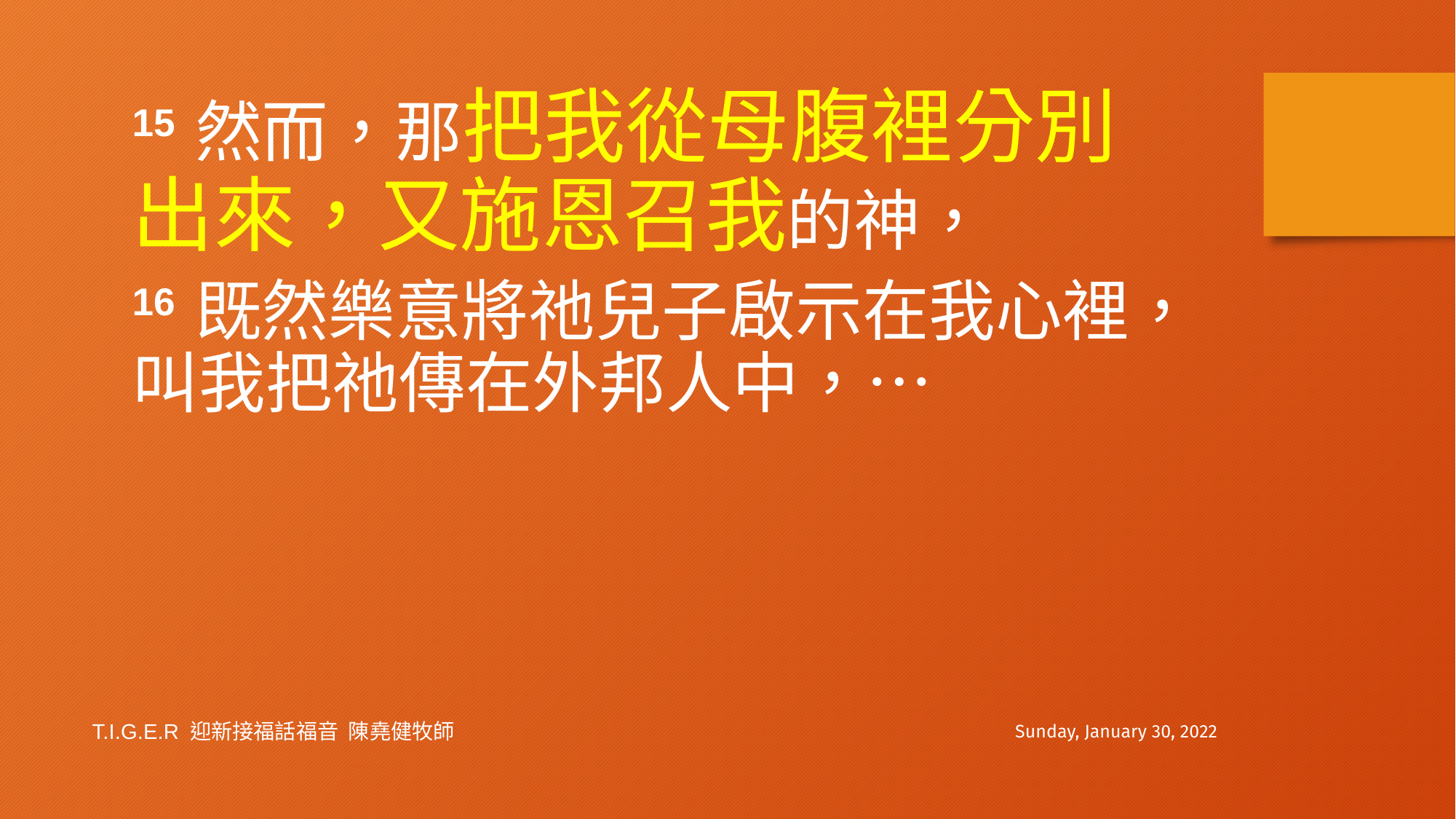

15 然而，那把我從母腹裡分別出來，又施恩召我的神，
16 既然樂意將祂兒子啟示在我心裡，叫我把祂傳在外邦人中，…
Sunday, January 30, 2022
T.I.G.E.R 迎新接福話福音  陳堯健牧師